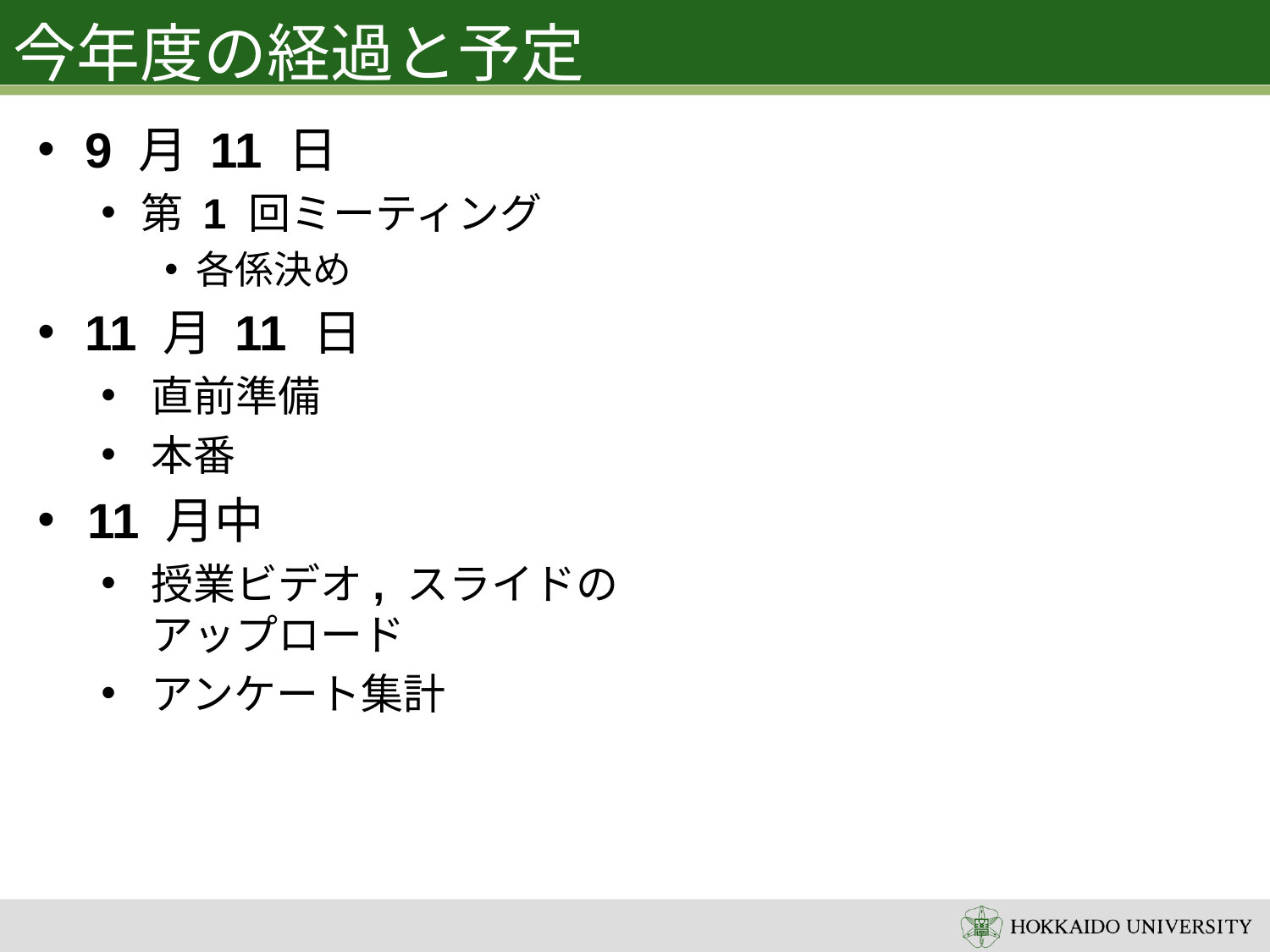

# 今年度の経過と予定
9 月 11 日
第 1 回ミーティング
各係決め
11 月 11 日
直前準備
本番
11 月中
授業ビデオ, スライドのアップロード
アンケート集計